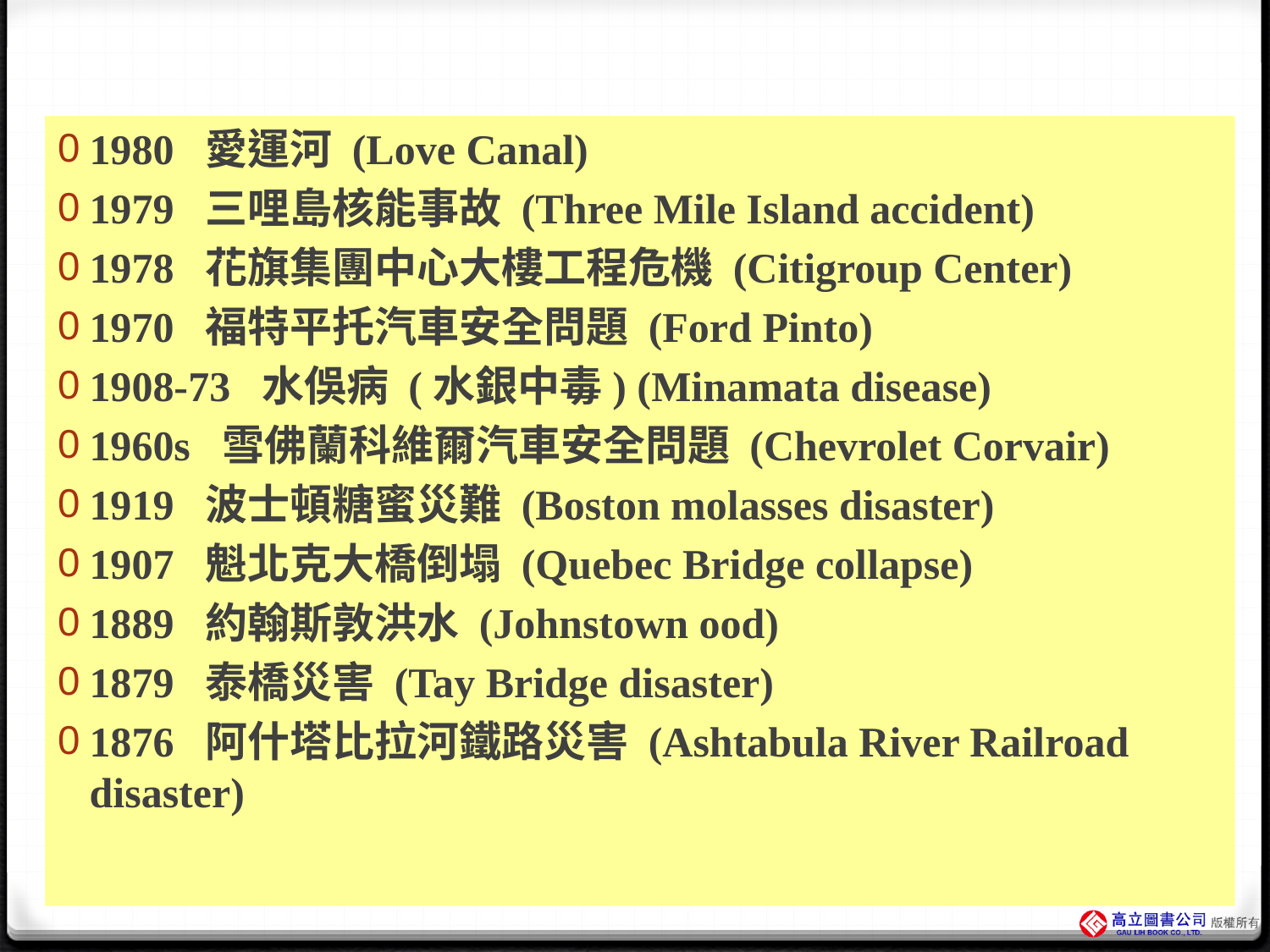

#
1980  愛運河 (Love Canal)
1979  三哩島核能事故 (Three Mile Island accident)
1978  花旗集團中心大樓工程危機 (Citigroup Center)
1970  福特平托汽車安全問題 (Ford Pinto)
1908-73  水俁病 (水銀中毒) (Minamata disease)
1960s  雪佛蘭科維爾汽車安全問題 (Chevrolet Corvair)
1919  波士頓糖蜜災難 (Boston molasses disaster)
1907  魁北克大橋倒塌 (Quebec Bridge collapse)
1889  約翰斯敦洪水 (Johnstown ood)
1879  泰橋災害 (Tay Bridge disaster)
1876  阿什塔比拉河鐵路災害 (Ashtabula River Railroad disaster)